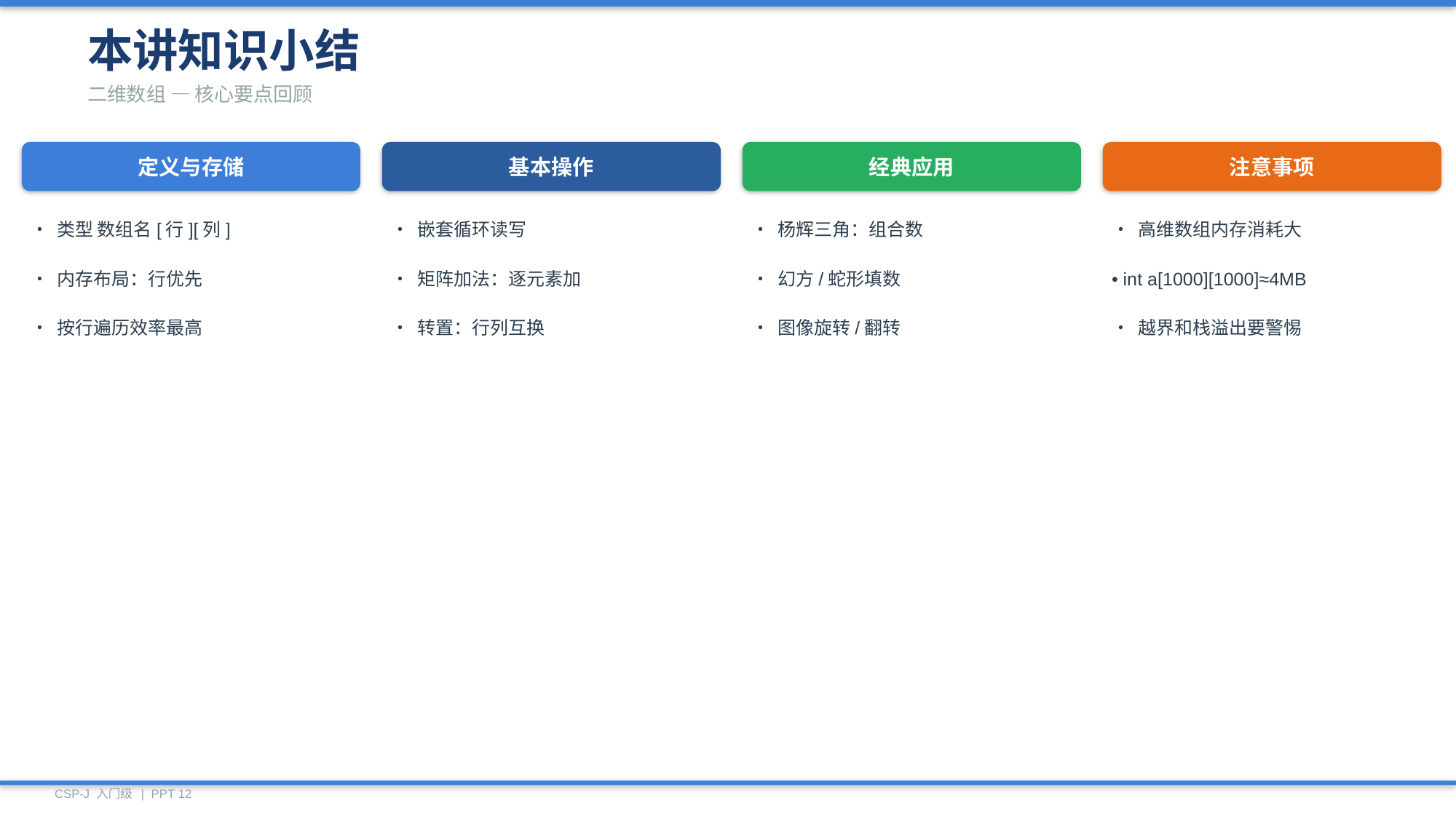

本讲知识小结
二维数组 — 核心要点回顾
定义与存储
基本操作
经典应用
注意事项
• 类型 数组名[行][列]
• 嵌套循环读写
• 杨辉三角：组合数
• 高维数组内存消耗大
• 内存布局：行优先
• 矩阵加法：逐元素加
• 幻方/蛇形填数
• int a[1000][1000]≈4MB
• 按行遍历效率最高
• 转置：行列互换
• 图像旋转/翻转
• 越界和栈溢出要警惕

CSP-J 入门级  |  PPT 12